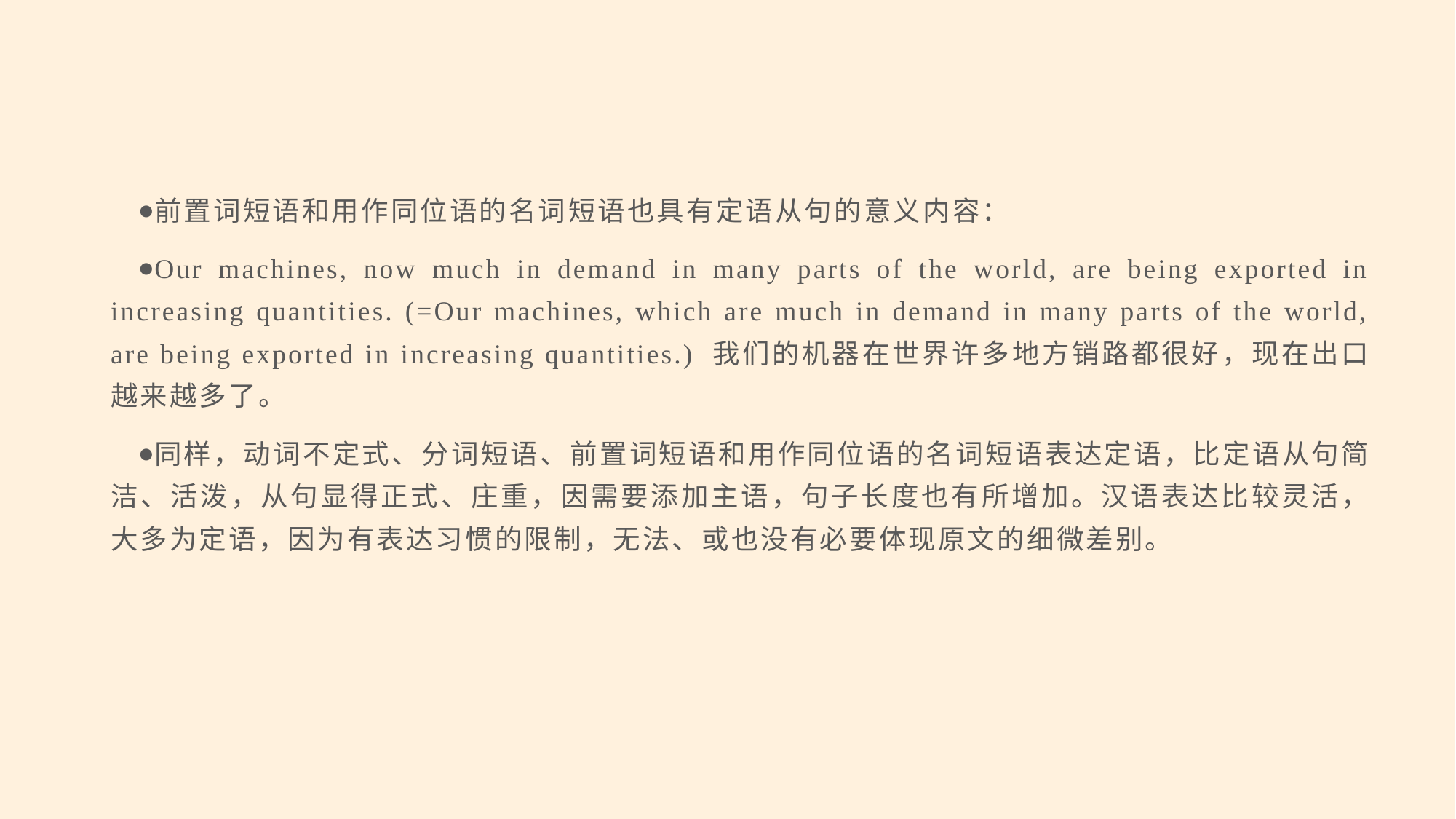

#
前置词短语和用作同位语的名词短语也具有定语从句的意义内容：
Our machines, now much in demand in many parts of the world, are being exported in increasing quantities. (=Our machines, which are much in demand in many parts of the world, are being exported in increasing quantities.) 我们的机器在世界许多地方销路都很好，现在出口越来越多了。
同样，动词不定式、分词短语、前置词短语和用作同位语的名词短语表达定语，比定语从句简洁、活泼，从句显得正式、庄重，因需要添加主语，句子长度也有所增加。汉语表达比较灵活，大多为定语，因为有表达习惯的限制，无法、或也没有必要体现原文的细微差别。